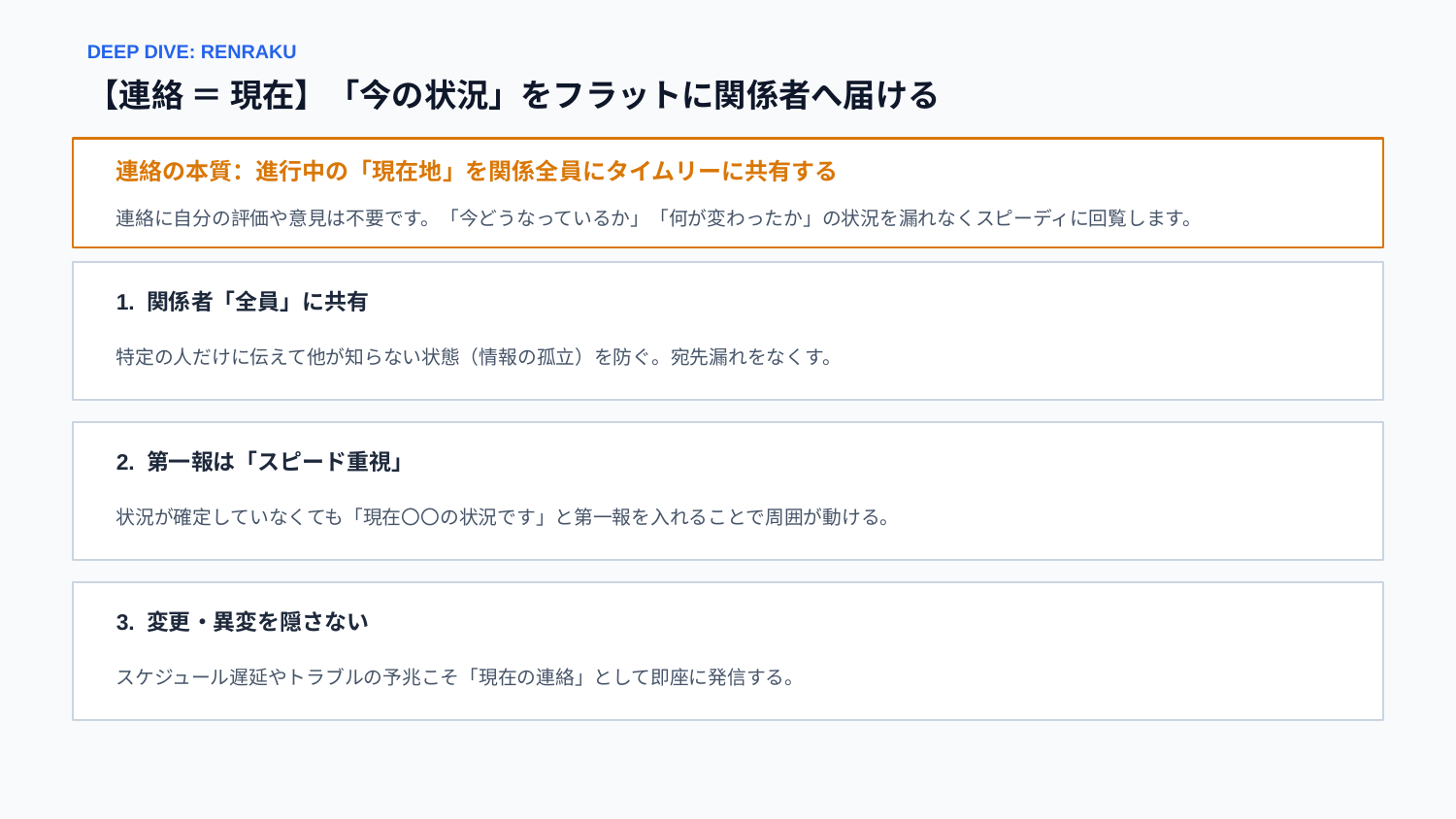

DEEP DIVE: RENRAKU
【連絡 ＝ 現在】「今の状況」をフラットに関係者へ届ける

連絡の本質：進行中の「現在地」を関係全員にタイムリーに共有する
連絡に自分の評価や意見は不要です。「今どうなっているか」「何が変わったか」の状況を漏れなくスピーディに回覧します。

1. 関係者「全員」に共有
特定の人だけに伝えて他が知らない状態（情報の孤立）を防ぐ。宛先漏れをなくす。

2. 第一報は「スピード重視」
状況が確定していなくても「現在〇〇の状況です」と第一報を入れることで周囲が動ける。

3. 変更・異変を隠さない
スケジュール遅延やトラブルの予兆こそ「現在の連絡」として即座に発信する。